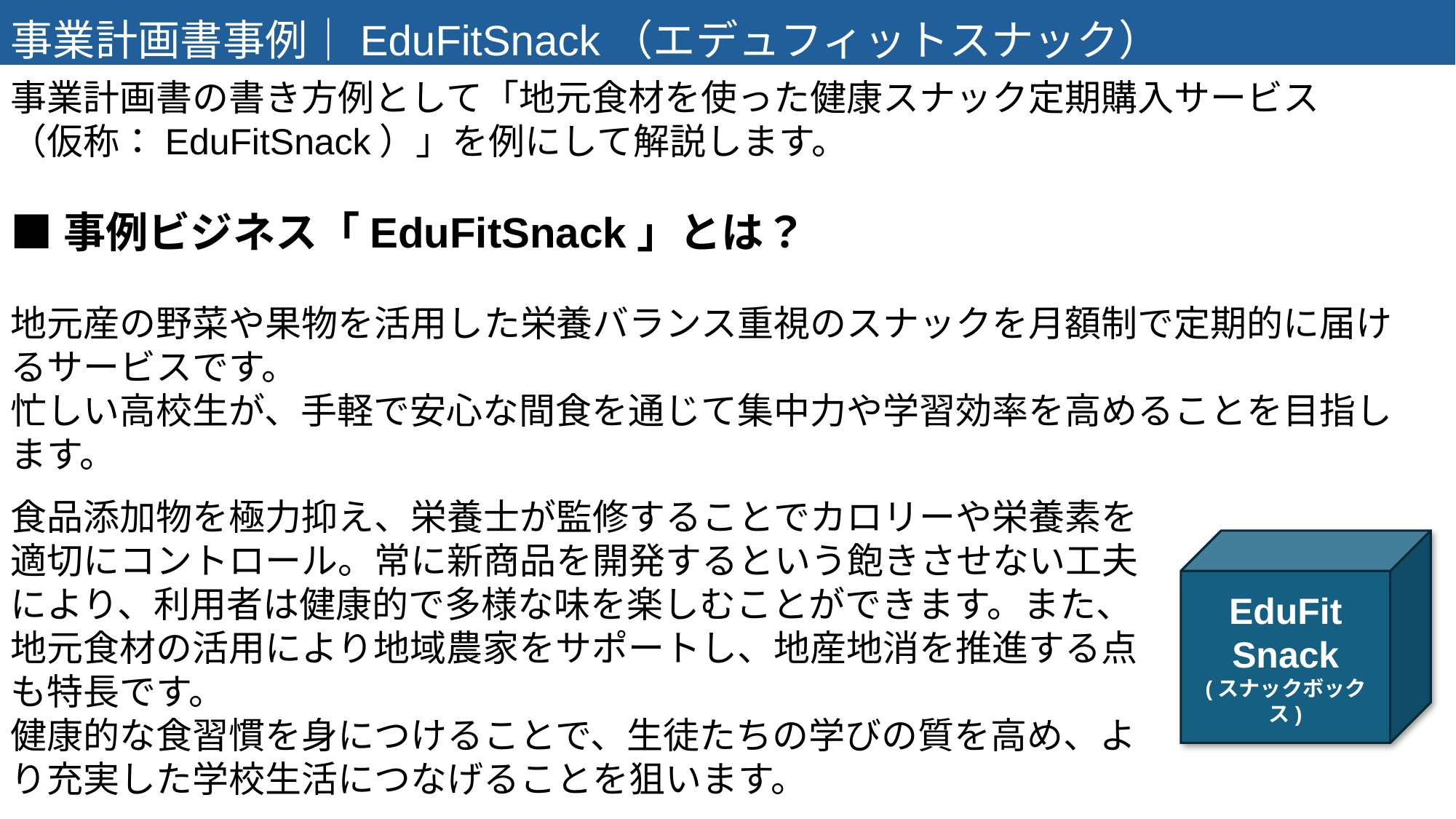

事業計画書事例｜EduFitSnack（エデュフィットスナック）
事業計画書の書き方例として「地元食材を使った健康スナック定期購入サービス
（仮称：EduFitSnack）」を例にして解説します。

■事例ビジネス「EduFitSnack」とは？

地元産の野菜や果物を活用した栄養バランス重視のスナックを月額制で定期的に届けるサービスです。
忙しい高校生が、手軽で安心な間食を通じて集中力や学習効率を高めることを目指します。
食品添加物を極力抑え、栄養士が監修することでカロリーや栄養素を適切にコントロール。常に新商品を開発するという飽きさせない工夫により、利用者は健康的で多様な味を楽しむことができます。また、地元食材の活用により地域農家をサポートし、地産地消を推進する点も特長です。
健康的な食習慣を身につけることで、生徒たちの学びの質を高め、より充実した学校生活につなげることを狙います。
EduFit
Snack
(スナックボックス)